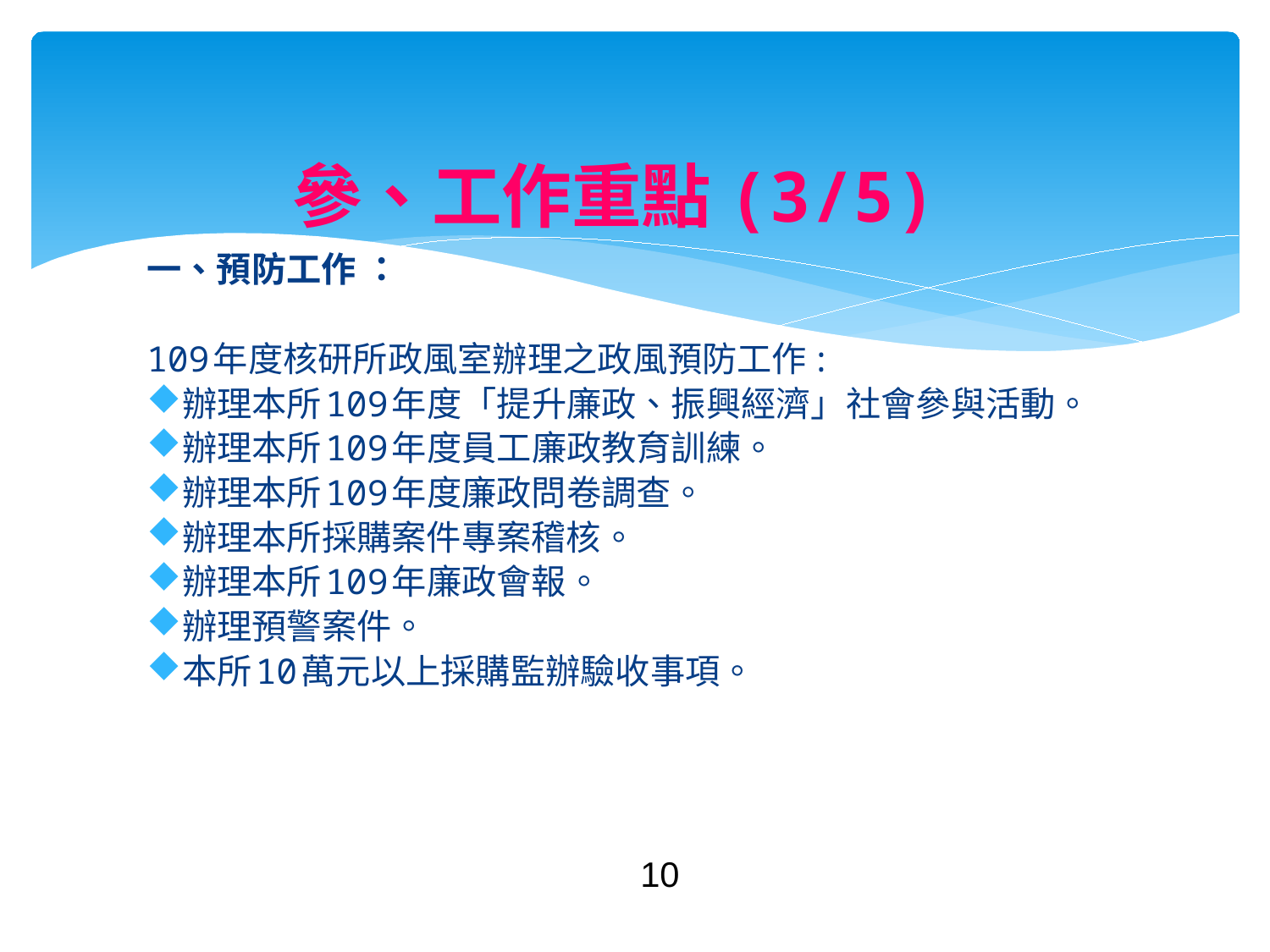

# 參、工作重點(3/5)
一、預防工作 ：

109年度核研所政風室辦理之政風預防工作:
辦理本所109年度「提升廉政、振興經濟」社會參與活動。
辦理本所109年度員工廉政教育訓練。
辦理本所109年度廉政問卷調查。
辦理本所採購案件專案稽核。
辦理本所109年廉政會報。
辦理預警案件。
本所10萬元以上採購監辦驗收事項。

10